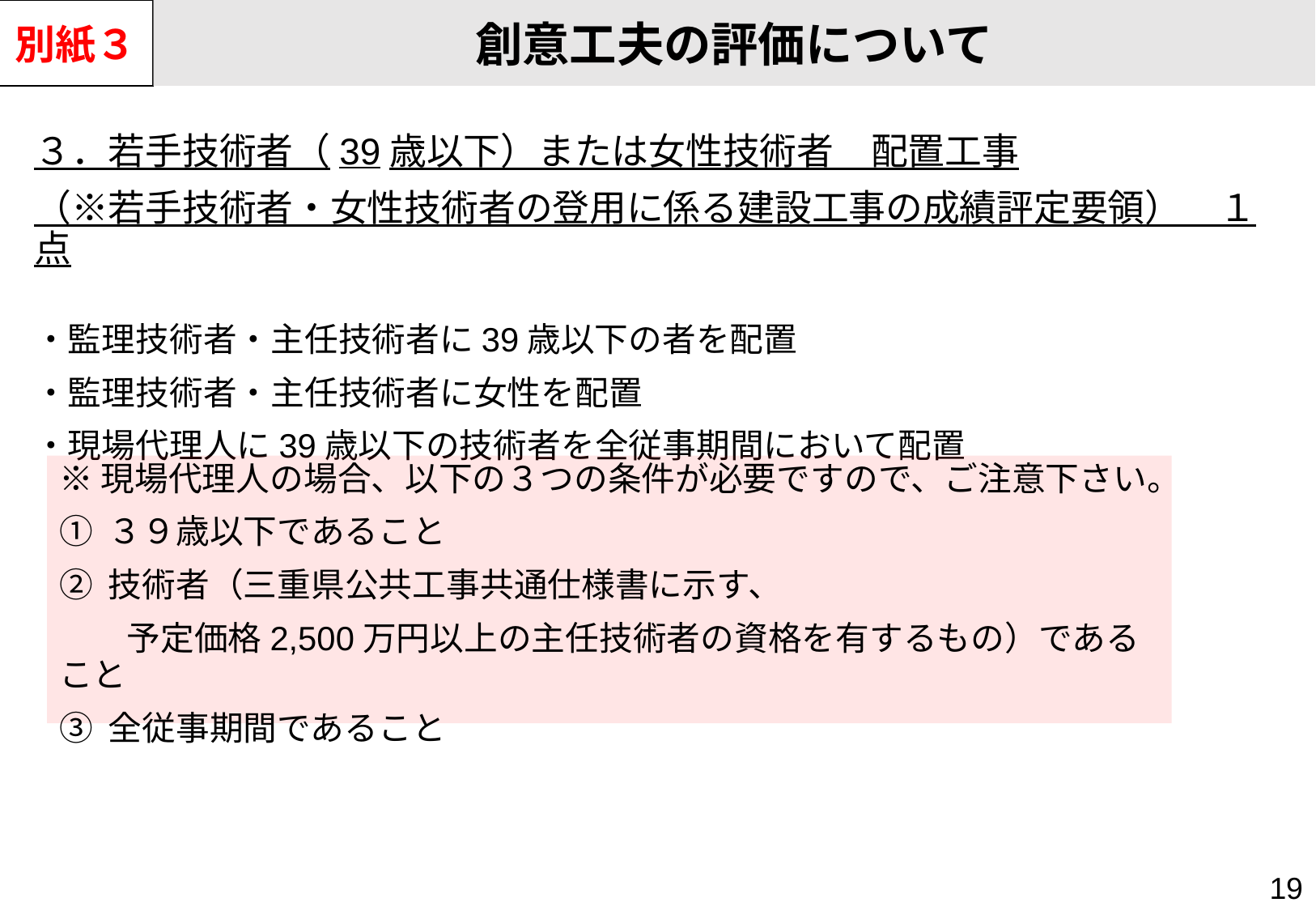

別紙３
創意工夫の評価について

３．若手技術者（39歳以下）または女性技術者　配置工事
（※若手技術者・女性技術者の登用に係る建設工事の成績評定要領）　１点

・監理技術者・主任技術者に39歳以下の者を配置
・監理技術者・主任技術者に女性を配置
・現場代理人に39歳以下の技術者を全従事期間において配置
※現場代理人の場合、以下の３つの条件が必要ですので、ご注意下さい。
① ３９歳以下であること
② 技術者（三重県公共工事共通仕様書に示す、
　　予定価格2,500万円以上の主任技術者の資格を有するもの）であること
③ 全従事期間であること

19